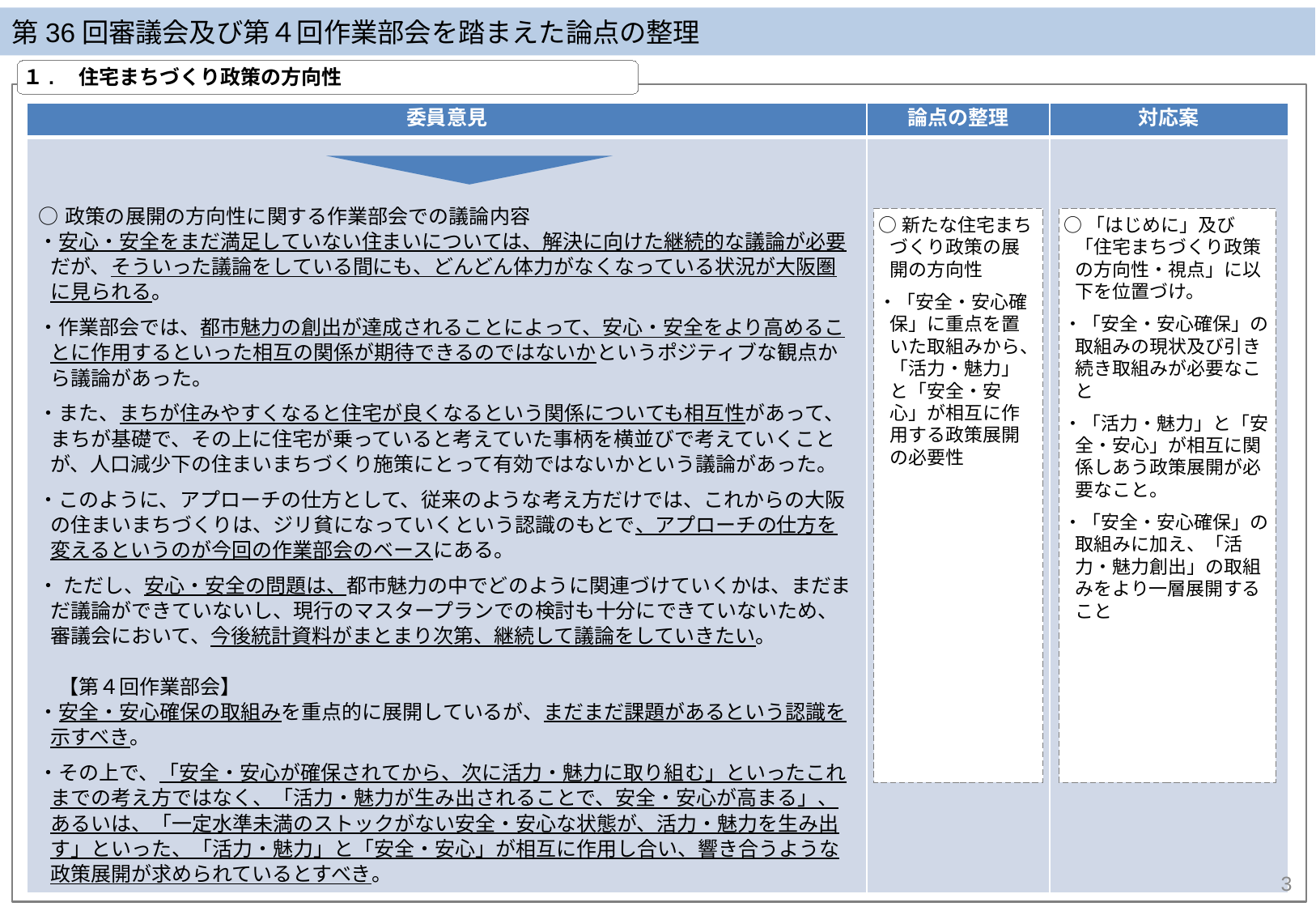

第36回審議会及び第４回作業部会を踏まえた論点の整理
１.　住宅まちづくり政策の方向性

| 委員意見 | 論点の整理 | 対応案 |
| --- | --- | --- |
| ○政策の展開の方向性に関する作業部会での議論内容 ・安心・安全をまだ満足していない住まいについては、解決に向けた継続的な議論が必要だが、そういった議論をしている間にも、どんどん体力がなくなっている状況が大阪圏に見られる。 ・作業部会では、都市魅力の創出が達成されることによって、安心・安全をより高めることに作用するといった相互の関係が期待できるのではないかというポジティブな観点から議論があった。 ・また、まちが住みやすくなると住宅が良くなるという関係についても相互性があって、まちが基礎で、その上に住宅が乗っていると考えていた事柄を横並びで考えていくことが、人口減少下の住まいまちづくり施策にとって有効ではないかという議論があった。 ・このように、アプローチの仕方として、従来のような考え方だけでは、これからの大阪の住まいまちづくりは、ジリ貧になっていくという認識のもとで、アプローチの仕方を変えるというのが今回の作業部会のベースにある。 ・ ただし、安心・安全の問題は、都市魅力の中でどのように関連づけていくかは、まだまだ議論ができていないし、現行のマスタープランでの検討も十分にできていないため、審議会において、今後統計資料がまとまり次第、継続して議論をしていきたい。 　【第４回作業部会】 ・安全・安心確保の取組みを重点的に展開しているが、まだまだ課題があるという認識を示すべき。 ・その上で、「安全・安心が確保されてから、次に活力・魅力に取り組む」といったこれまでの考え方ではなく、「活力・魅力が生み出されることで、安全・安心が高まる」、あるいは、「一定水準未満のストックがない安全・安心な状態が、活力・魅力を生み出す」といった、「活力・魅力」と「安全・安心」が相互に作用し合い、響き合うような政策展開が求められているとすべき。 |  |  |

○新たな住宅まちづくり政策の展開の方向性
・「安全・安心確保」に重点を置いた取組みから、「活力・魅力」と「安全・安心」が相互に作用する政策展開の必要性
○「はじめに」及び「住宅まちづくり政策の方向性・視点」に以下を位置づけ。
・「安全・安心確保」の取組みの現状及び引き続き取組みが必要なこと
・「活力・魅力」と「安全・安心」が相互に関係しあう政策展開が必要なこと。
・「安全・安心確保」の取組みに加え、「活力・魅力創出」の取組みをより一層展開すること
3